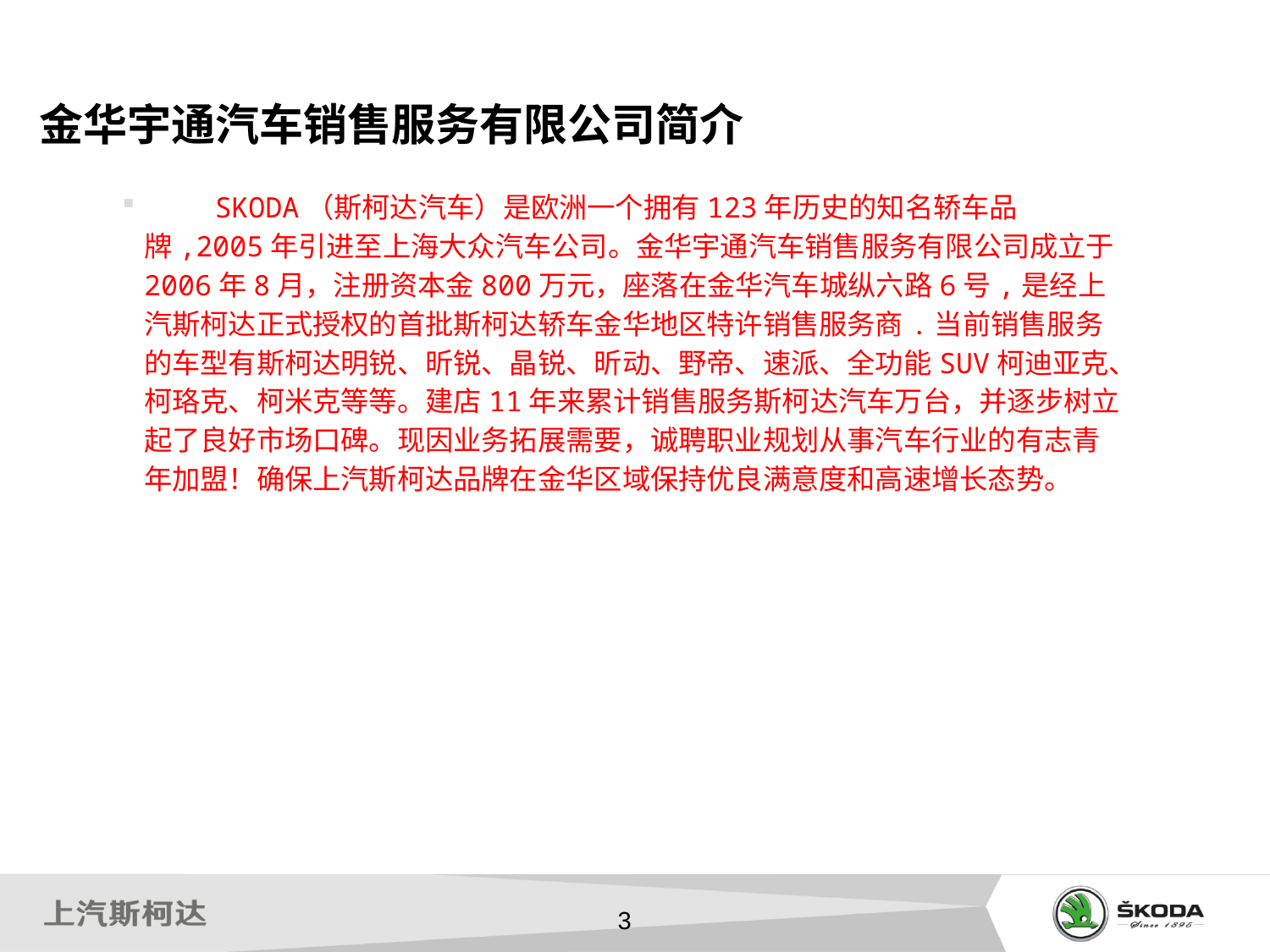

# 金华宇通汽车销售服务有限公司简介
         SKODA（斯柯达汽车）是欧洲一个拥有123年历史的知名轿车品牌,2005年引进至上海大众汽车公司。金华宇通汽车销售服务有限公司成立于2006年8月，注册资本金800万元，座落在金华汽车城纵六路6号,是经上汽斯柯达正式授权的首批斯柯达轿车金华地区特许销售服务商.当前销售服务的车型有斯柯达明锐、昕锐、晶锐、昕动、野帝、速派、全功能SUV柯迪亚克、柯珞克、柯米克等等。建店11年来累计销售服务斯柯达汽车万台，并逐步树立起了良好市场口碑。现因业务拓展需要，诚聘职业规划从事汽车行业的有志青年加盟！确保上汽斯柯达品牌在金华区域保持优良满意度和高速增长态势。
3